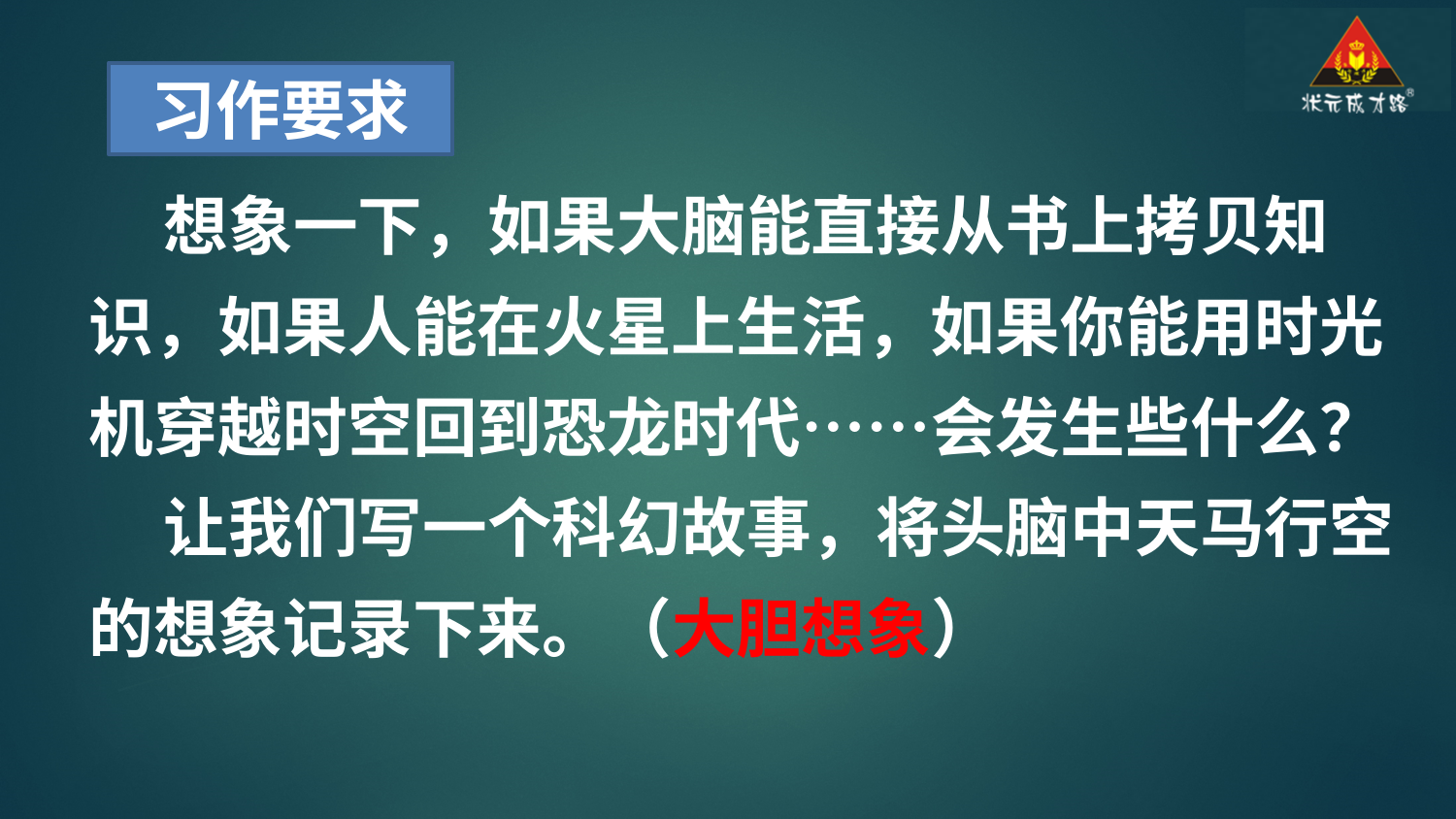

习作要求
    想象一下，如果大脑能直接从书上拷贝知识，如果人能在火星上生活，如果你能用时光机穿越时空回到恐龙时代……会发生些什么？
    让我们写一个科幻故事，将头脑中天马行空的想象记录下来。（大胆想象）